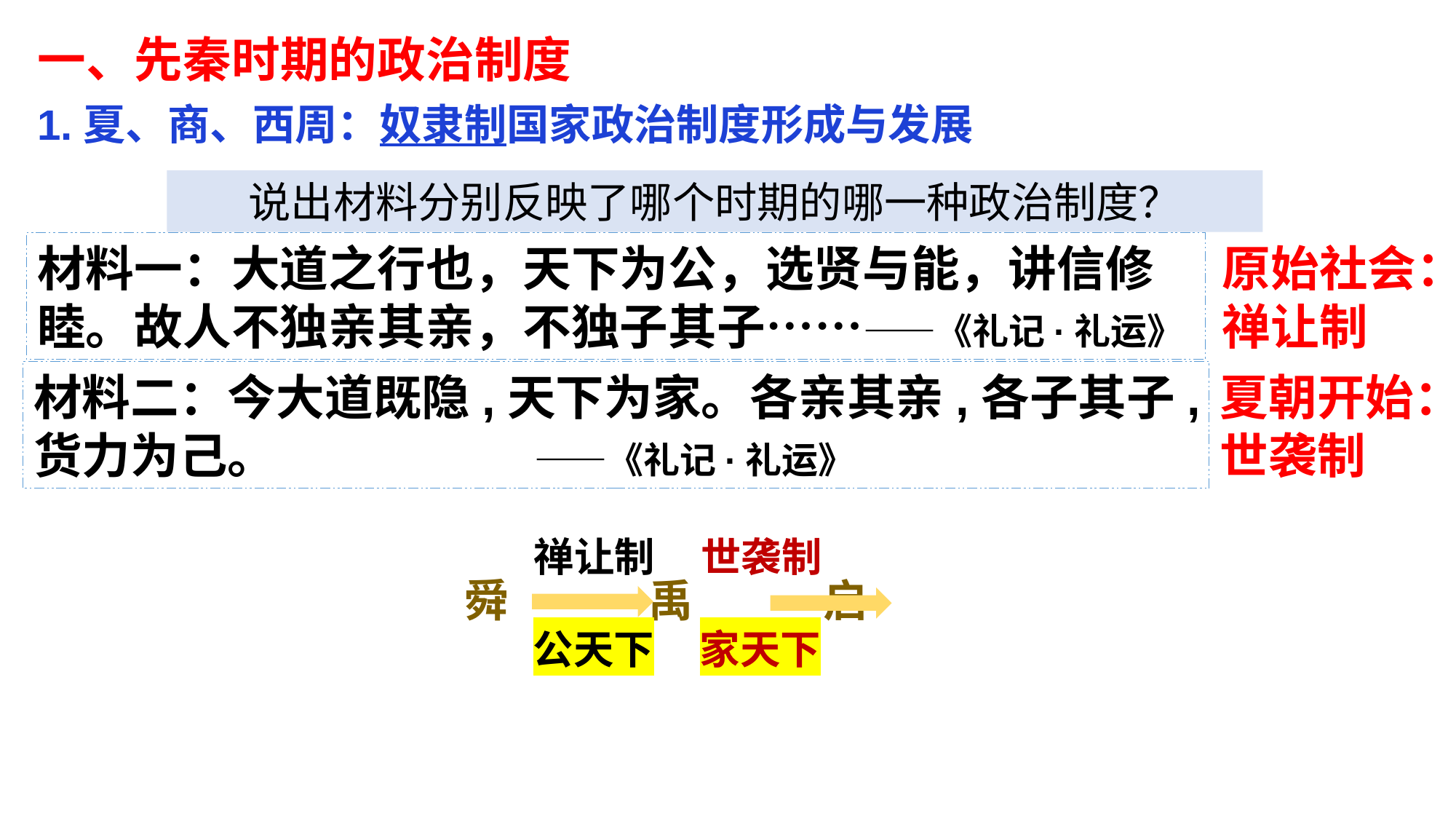

一、先秦时期的政治制度
1.夏、商、西周：奴隶制国家政治制度形成与发展
说出材料分别反映了哪个时期的哪一种政治制度？
材料一：大道之行也，天下为公，选贤与能，讲信修睦。故人不独亲其亲，不独子其子……——《礼记·礼运》
原始社会：禅让制
材料二：今大道既隐,天下为家。各亲其亲,各子其子,货力为己。                             ——《礼记·礼运》
夏朝开始：世袭制
禅让制     世袭制
舜              禹             启

公天下     家天下